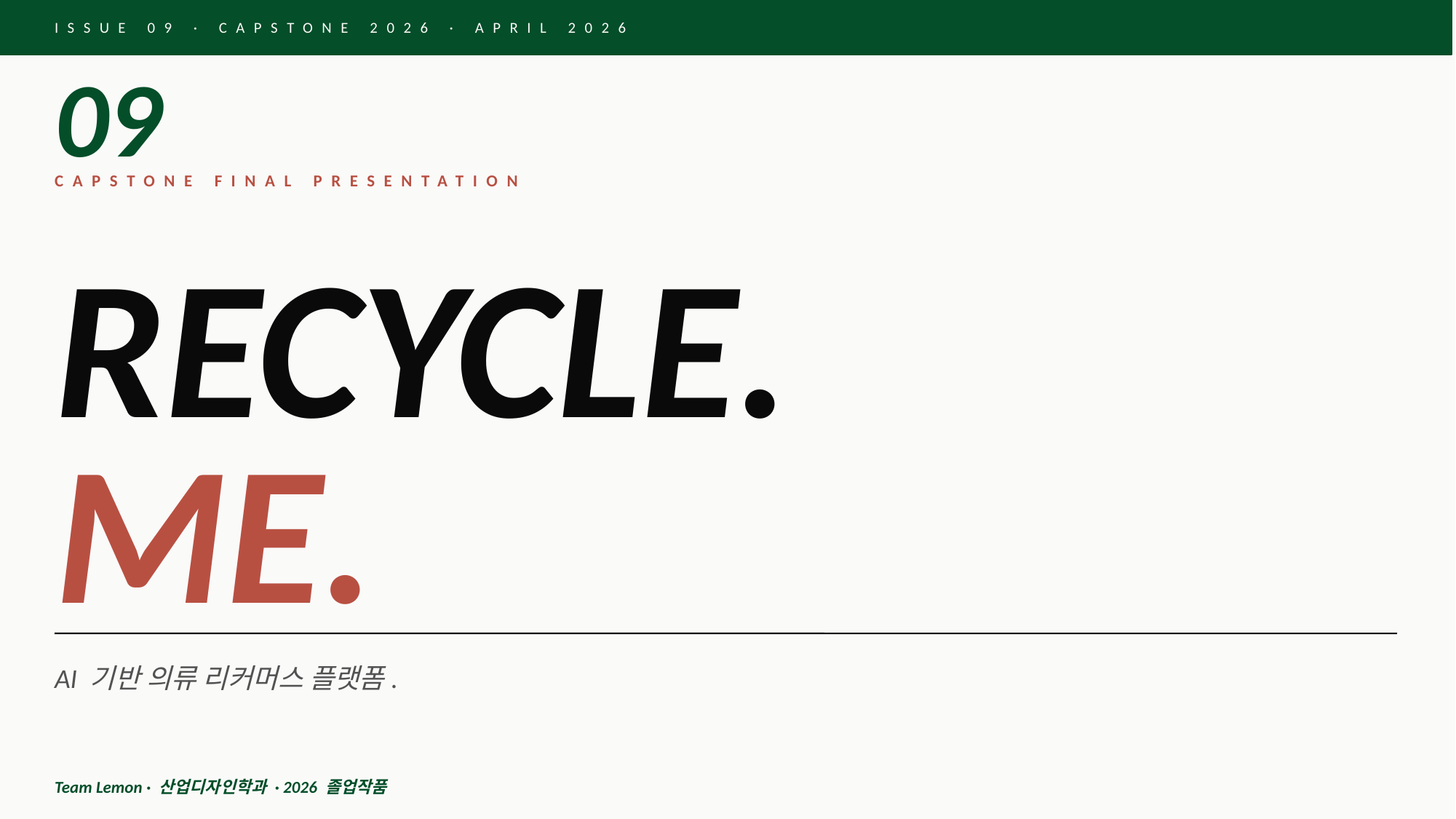

ISSUE 09 · CAPSTONE 2026 · APRIL 2026
09
CAPSTONE FINAL PRESENTATION
RECYCLE.
ME.

AI 기반 의류 리커머스 플랫폼.
Team Lemon · 산업디자인학과 · 2026 졸업작품